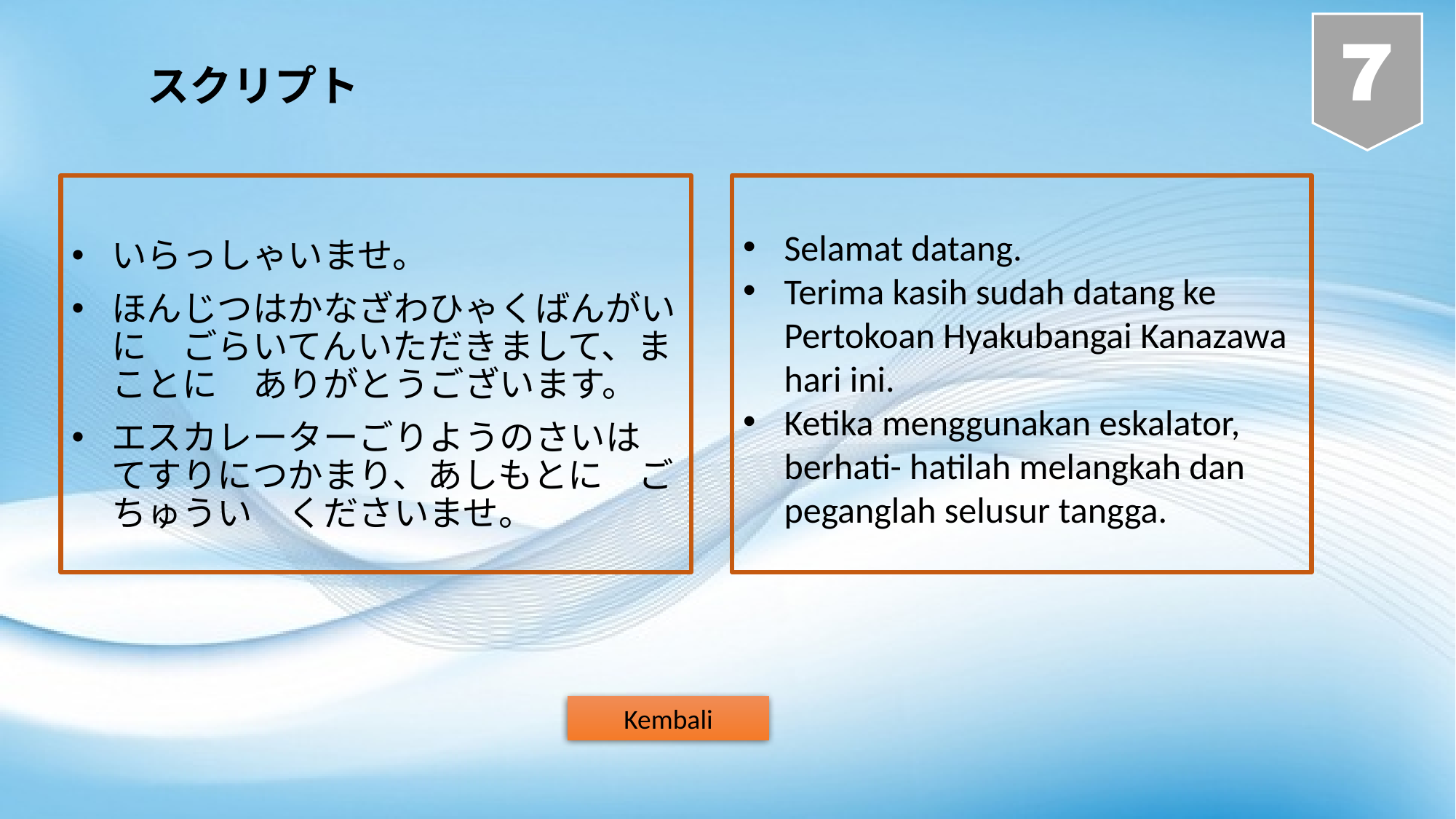

7
スクリプト

いらっしゃいませ。
ほんじつはかなざわひゃくばんがいに　ごらいてんいただきまして、まことに　ありがとうございます。
エスカレーターごりようのさいは　てすりにつかまり、あしもとに　ごちゅうい　くださいませ。

Selamat datang.
Terima kasih sudah datang ke Pertokoan Hyakubangai Kanazawa hari ini.
Ketika menggunakan eskalator, berhati- hatilah melangkah dan peganglah selusur tangga.

Kembali